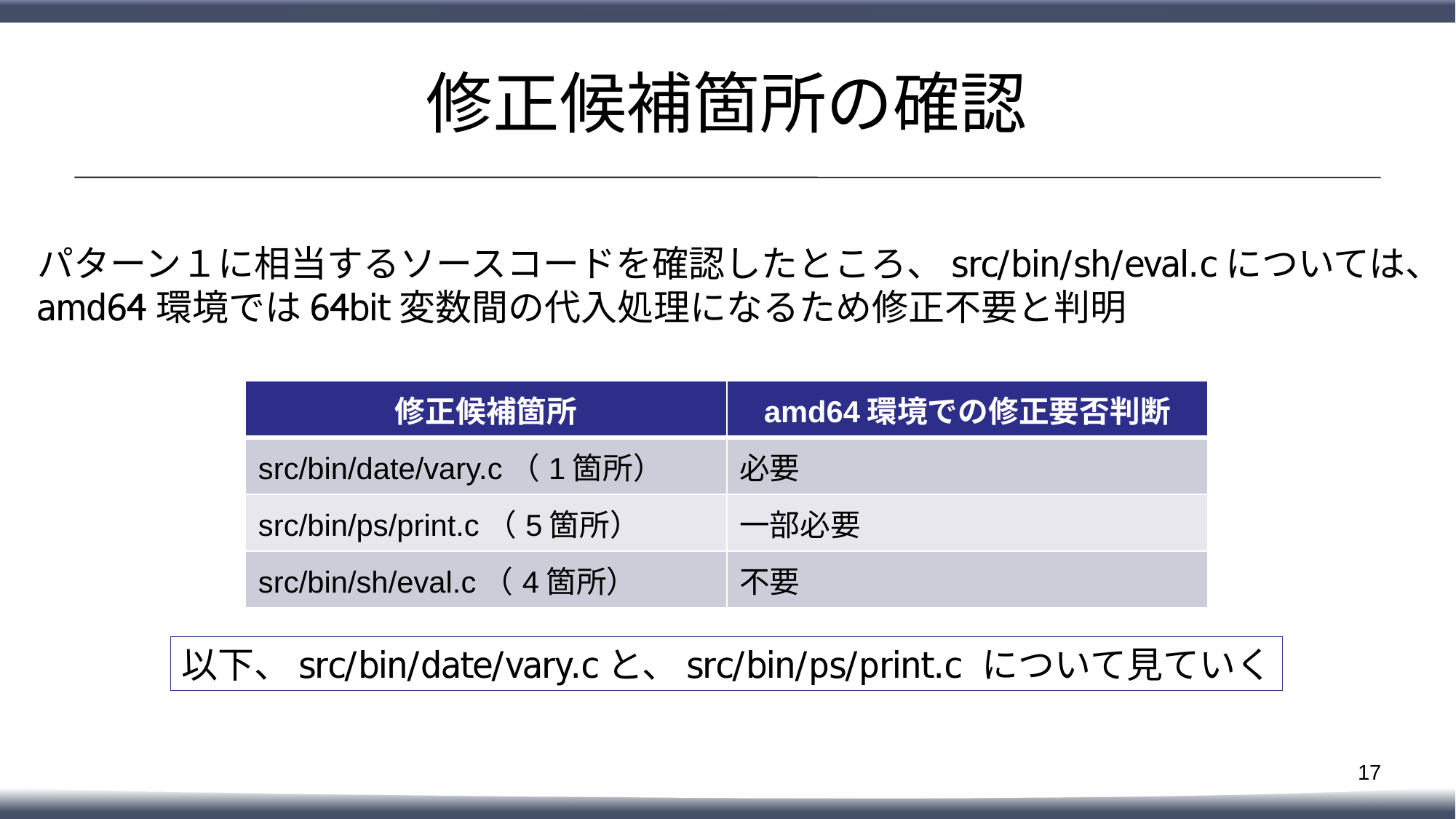

# 修正候補箇所の確認
パターン１に相当するソースコードを確認したところ、src/bin/sh/eval.cについては、
amd64環境では64bit変数間の代入処理になるため修正不要と判明
| 修正候補箇所 | amd64環境での修正要否判断 |
| --- | --- |
| src/bin/date/vary.c（1箇所） | 必要 |
| src/bin/ps/print.c（5箇所） | 一部必要 |
| src/bin/sh/eval.c（4箇所） | 不要 |
以下、src/bin/date/vary.cと、src/bin/ps/print.c について見ていく
17